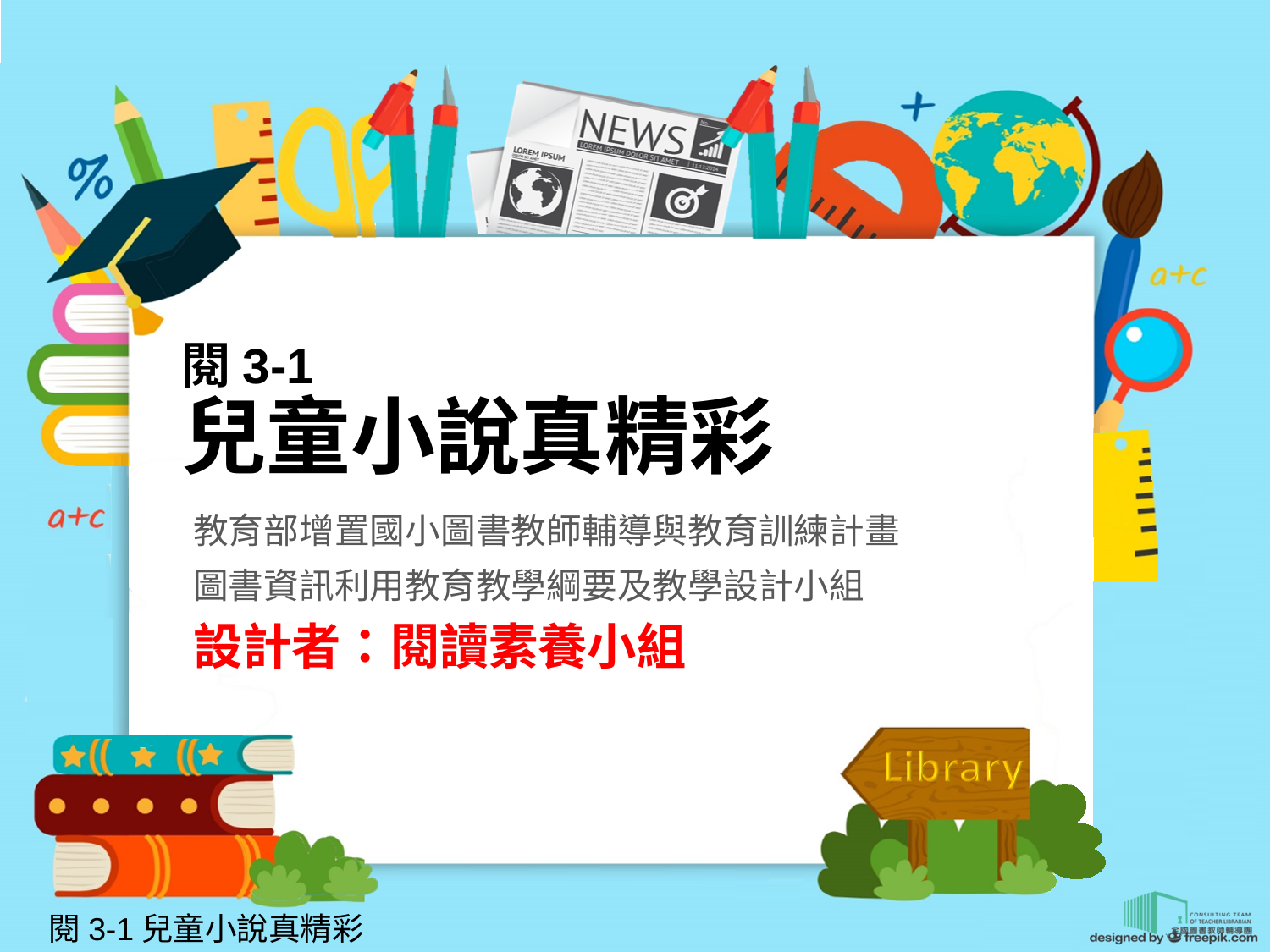

# 閱3-1 兒童小說真精彩
教育部增置國小圖書教師輔導與教育訓練計畫
圖書資訊利用教育教學綱要及教學設計小組
設計者：閱讀素養小組
1